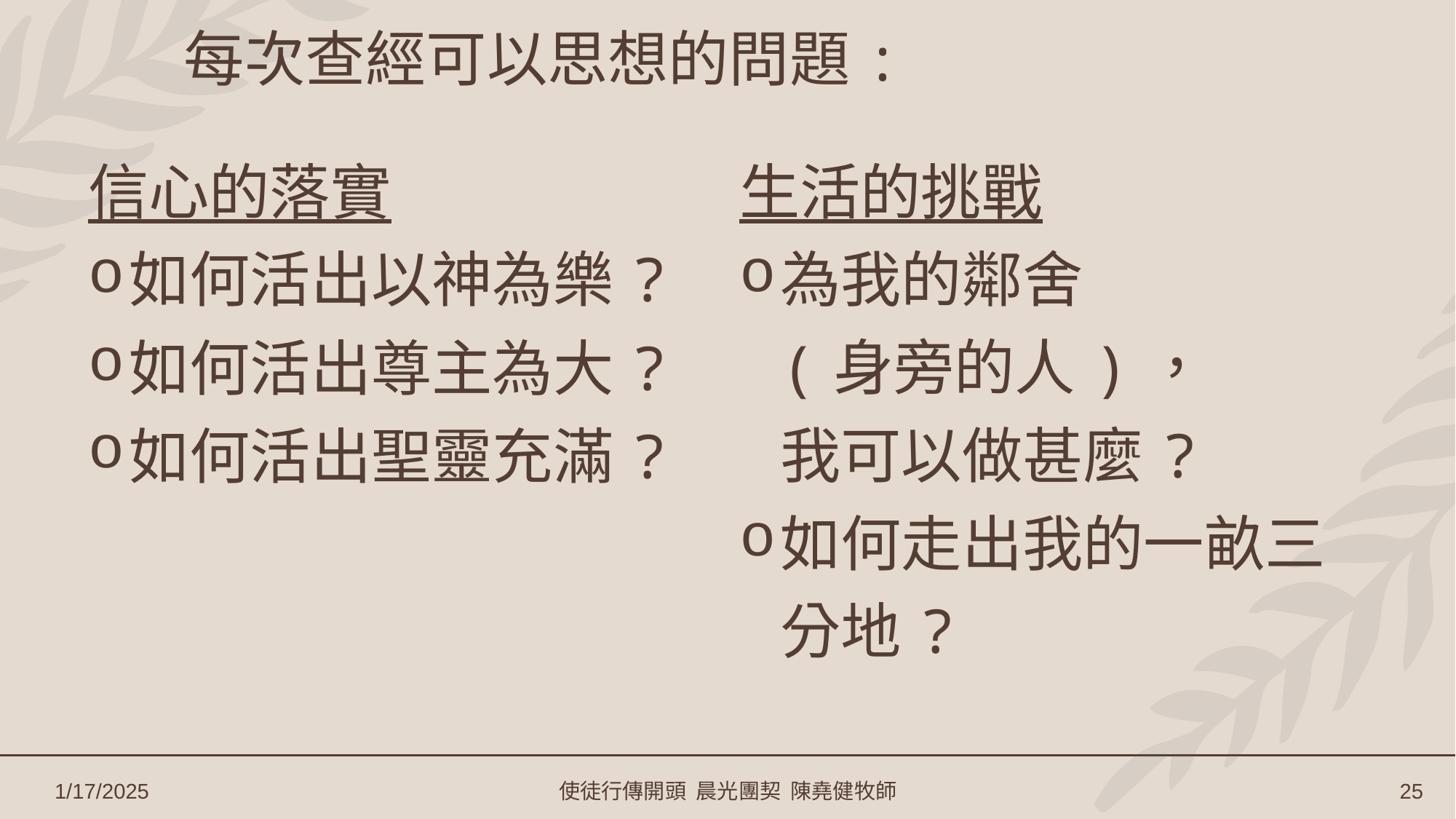

# 每次查經可以思想的問題:
| 信心的落實 如何活出以神為樂? 如何活出尊主為大? 如何活出聖靈充滿? | 生活的挑戰 為我的鄰舍 (身旁的人)， 我可以做甚麼? 如何走出我的一畝三分地? |
| --- | --- |
1/17/2025
使徒行傳開頭  晨光團契  陳堯健牧師
25